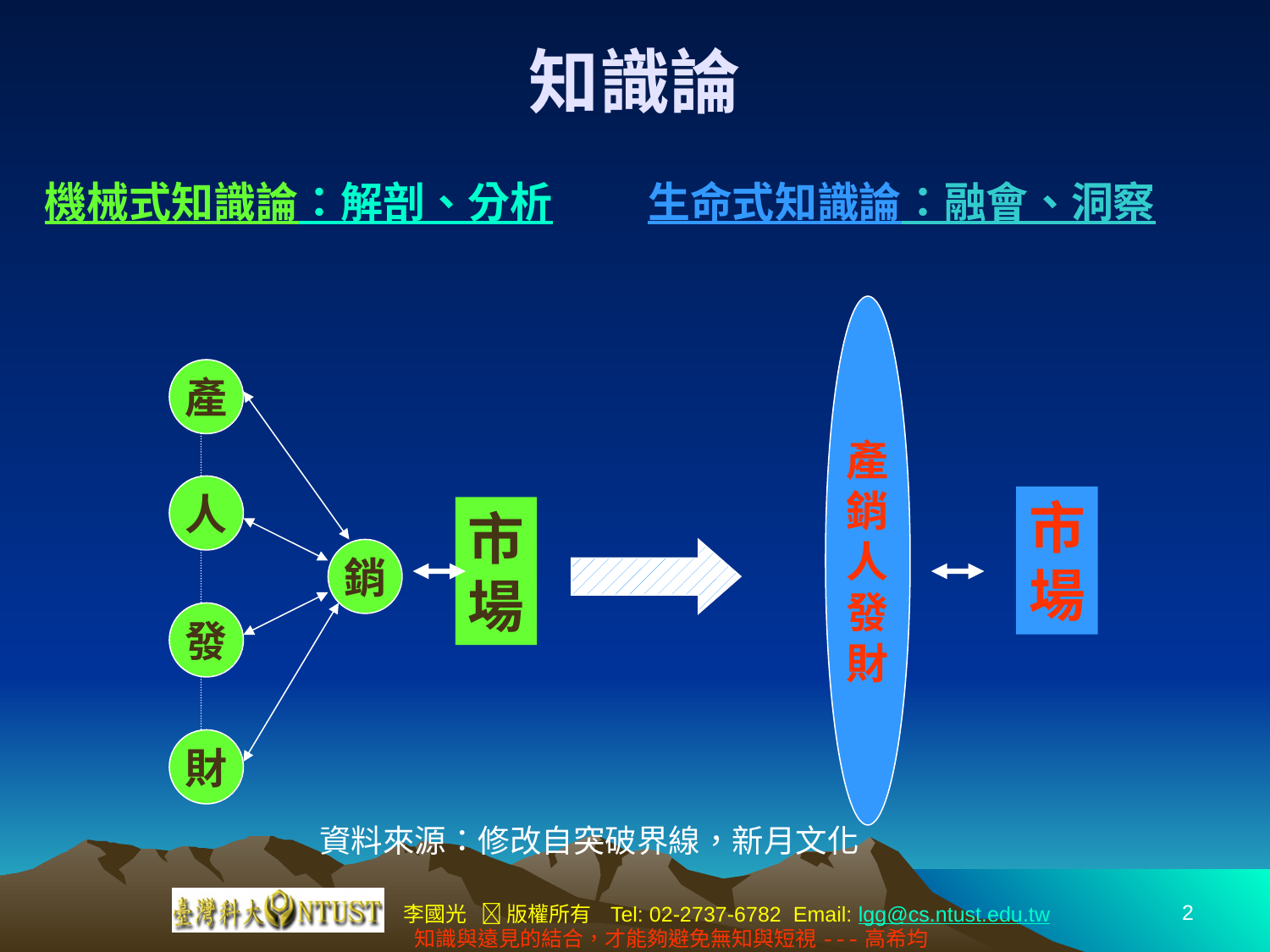

# 知識論
機械式知識論：解剖、分析
產

人
市
場

銷

發

財
生命式知識論：融會、洞察
產
銷
人
發
財
市
場

資料來源：修改自突破界線，新月文化
2